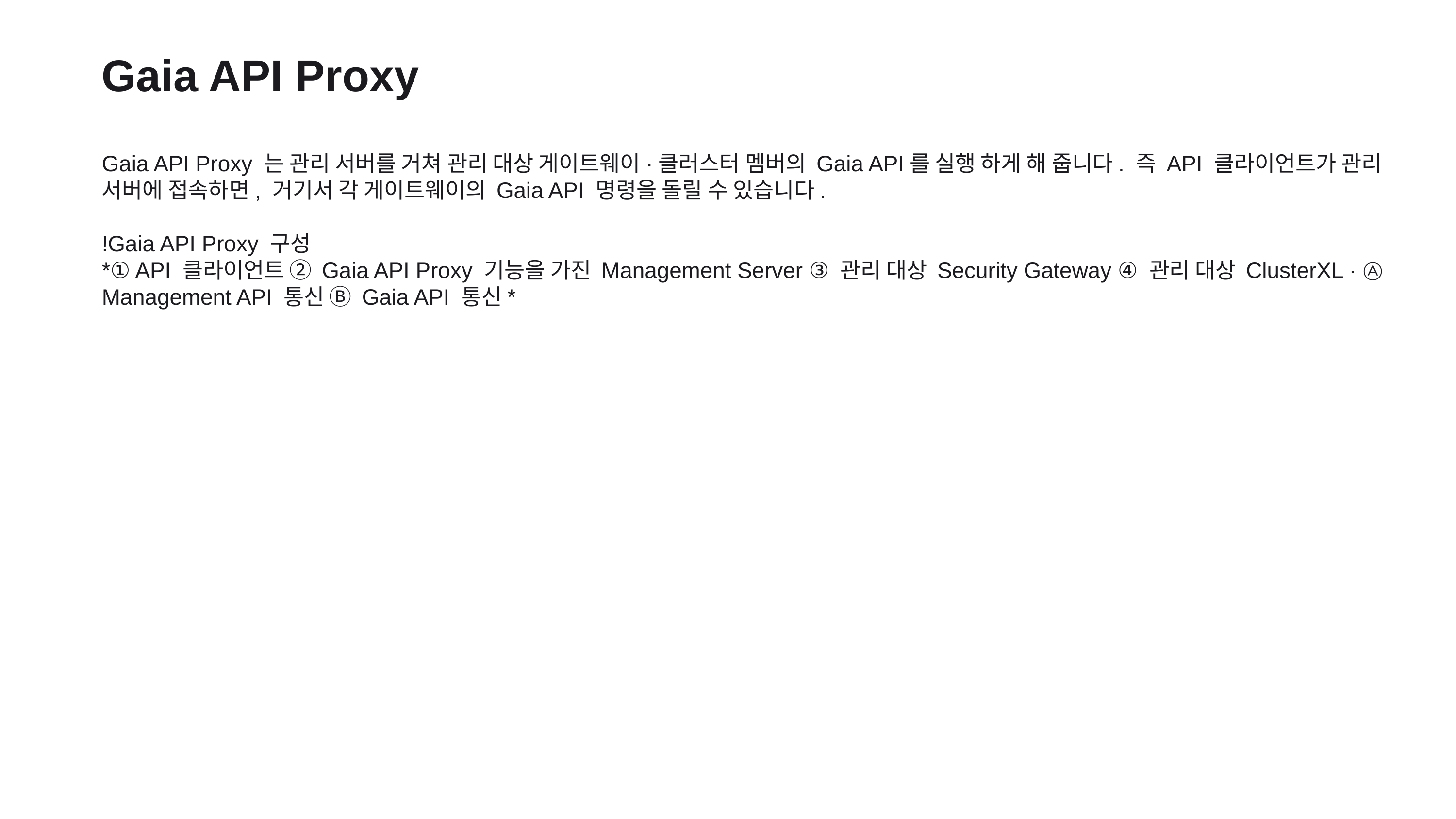

Gaia API Proxy
Gaia API Proxy 는 관리 서버를 거쳐 관리 대상 게이트웨이·클러스터 멤버의 Gaia API를 실행 하게 해 줍니다. 즉 API 클라이언트가 관리 서버에 접속하면, 거기서 각 게이트웨이의 Gaia API 명령을 돌릴 수 있습니다.

!Gaia API Proxy 구성
*① API 클라이언트 ② Gaia API Proxy 기능을 가진 Management Server ③ 관리 대상 Security Gateway ④ 관리 대상 ClusterXL · Ⓐ Management API 통신 Ⓑ Gaia API 통신*